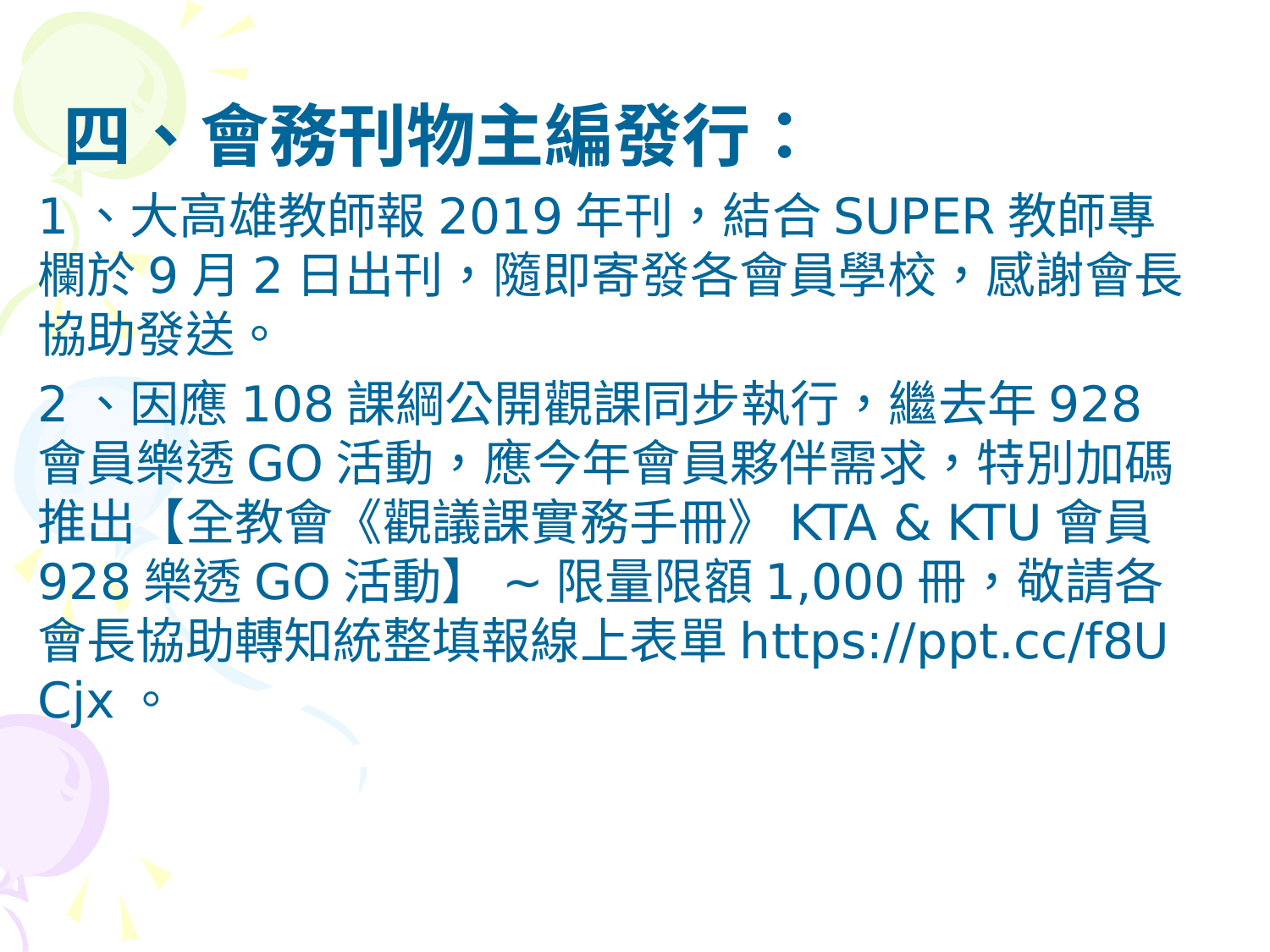

四、會務刊物主編發行：
1、大高雄教師報2019年刊，結合SUPER教師專欄於9月2日出刊，隨即寄發各會員學校，感謝會長協助發送。
2、因應108課綱公開觀課同步執行，繼去年928會員樂透GO活動，應今年會員夥伴需求，特別加碼推出【全教會《觀議課實務手冊》KTA & KTU會員928樂透GO活動】~限量限額1,000冊，敬請各會長協助轉知統整填報線上表單https://ppt.cc/f8UCjx。